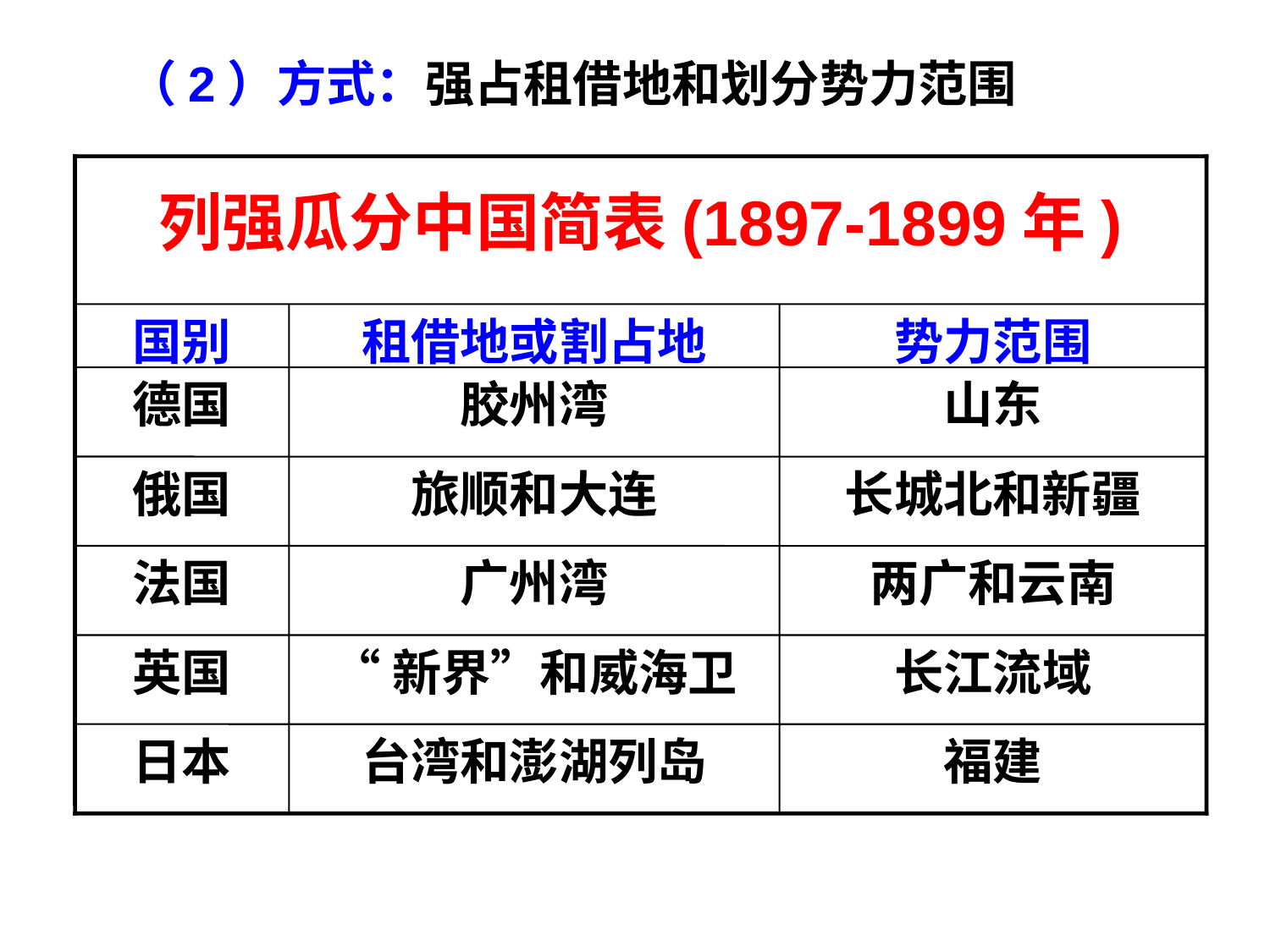

（2）方式：强占租借地和划分势力范围

列强瓜分中国简表(1897-1899年)
国别

租借地或割占地

势力范围

德国

胶州湾
山东
俄国

旅顺和大连
长城北和新疆
法国

广州湾
两广和云南
英国

“新界”和威海卫
长江流域
日本

台湾和澎湖列岛
福建